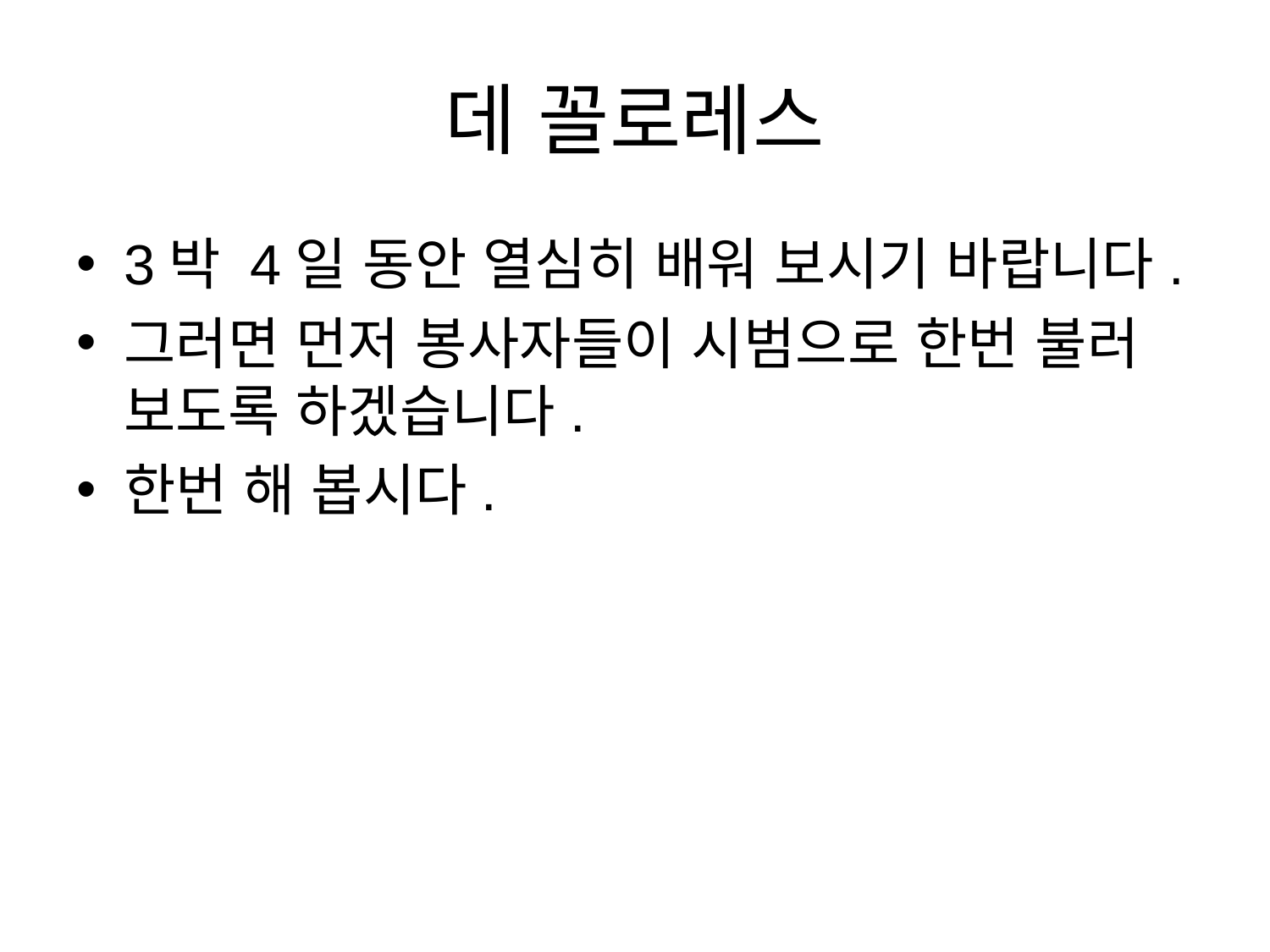

# 데 꼴로레스
3박 4일 동안 열심히 배워 보시기 바랍니다.
그러면 먼저 봉사자들이 시범으로 한번 불러 보도록 하겠습니다.
한번 해 봅시다.